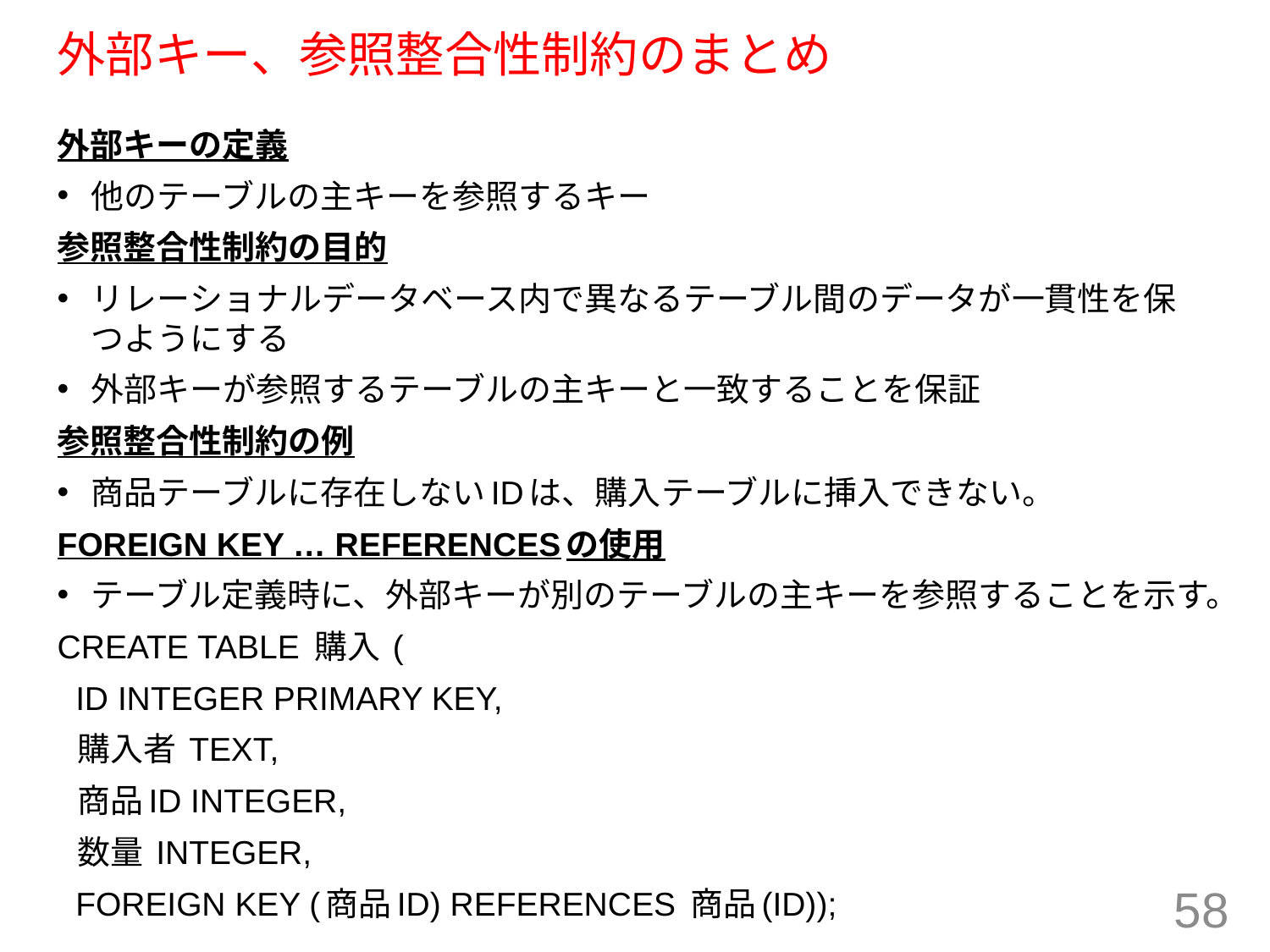

# 外部キー、参照整合性制約のまとめ
外部キーの定義
他のテーブルの主キーを参照するキー
参照整合性制約の目的
リレーショナルデータベース内で異なるテーブル間のデータが一貫性を保つようにする
外部キーが参照するテーブルの主キーと一致することを保証
参照整合性制約の例
商品テーブルに存在しないIDは、購入テーブルに挿入できない。
FOREIGN KEY … REFERENCESの使用
テーブル定義時に、外部キーが別のテーブルの主キーを参照することを示す。
CREATE TABLE 購入 (
  ID INTEGER PRIMARY KEY,
  購入者 TEXT,
  商品ID INTEGER,
  数量 INTEGER,
  FOREIGN KEY (商品ID) REFERENCES 商品(ID));
58